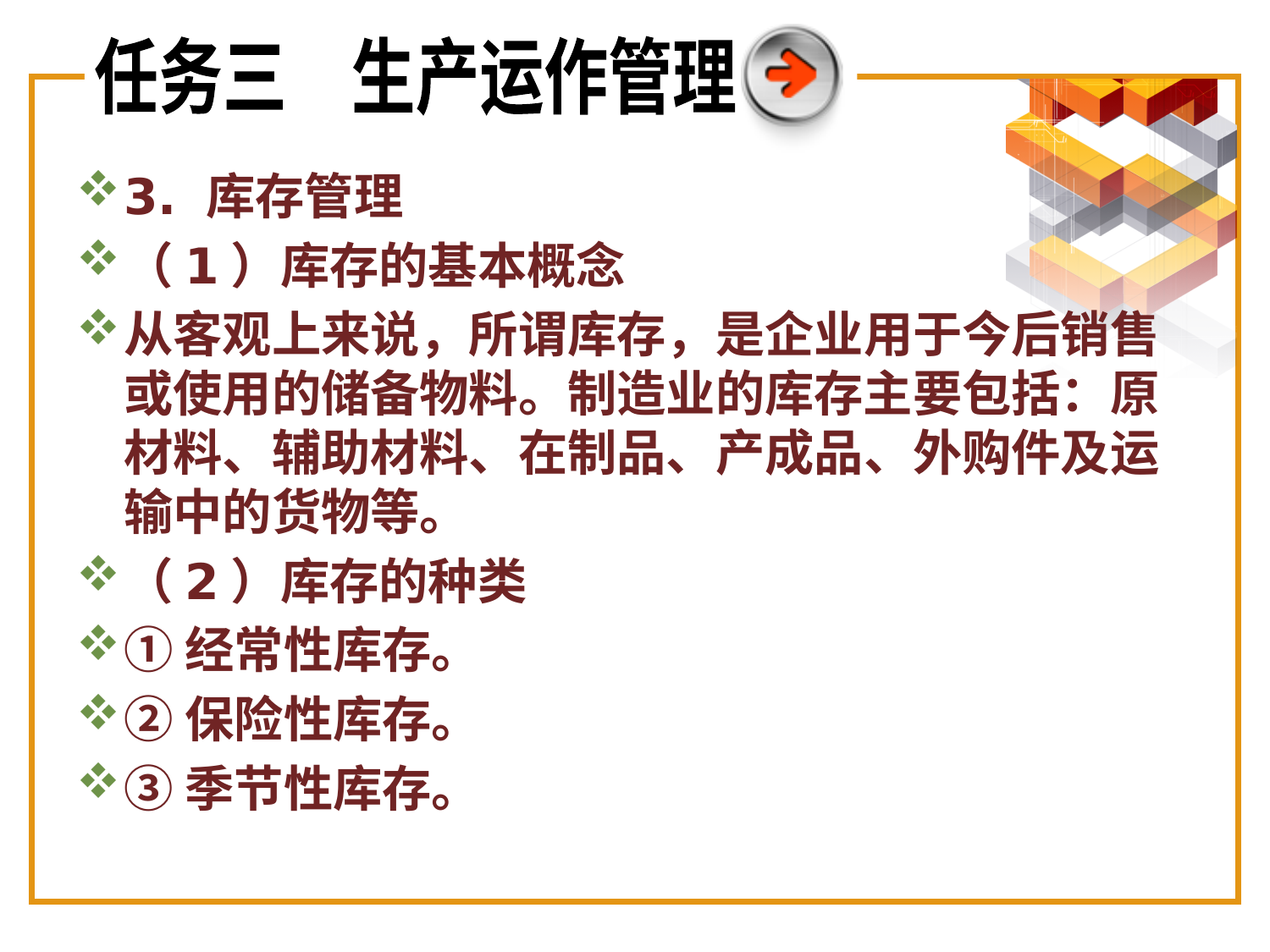

任务三　生产运作管理
3. 库存管理
（1）库存的基本概念
从客观上来说，所谓库存，是企业用于今后销售或使用的储备物料。制造业的库存主要包括：原材料、辅助材料、在制品、产成品、外购件及运输中的货物等。
（2）库存的种类
①经常性库存。
②保险性库存。
③季节性库存。